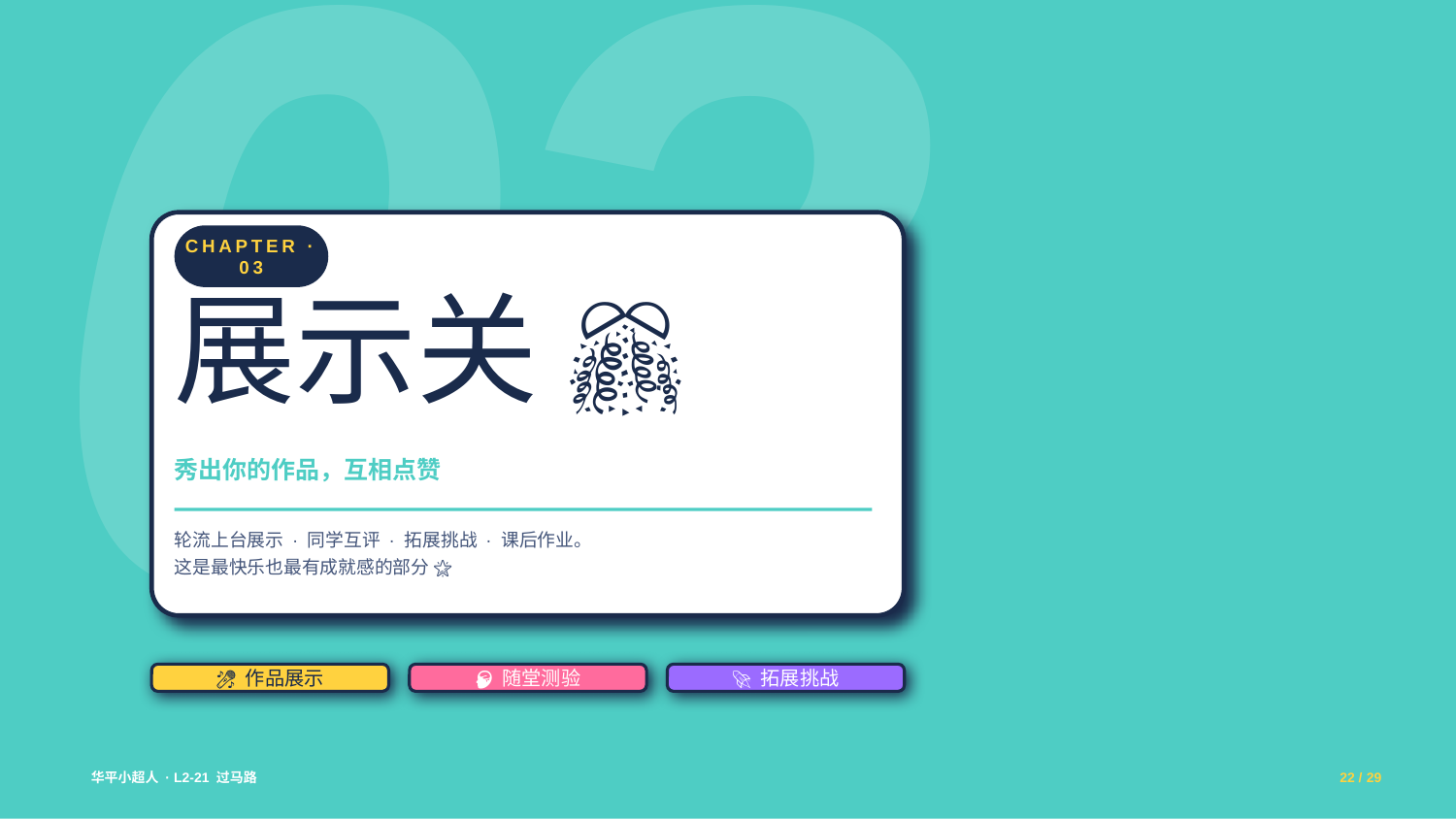

03

CHAPTER · 03
展示关 🎊
秀出你的作品，互相点赞

轮流上台展示 · 同学互评 · 拓展挑战 · 课后作业。
这是最快乐也最有成就感的部分 🌟
🎤 作品展示
🧠 随堂测验
🚀 拓展挑战
华平小超人 · L2-21 过马路
22 / 29